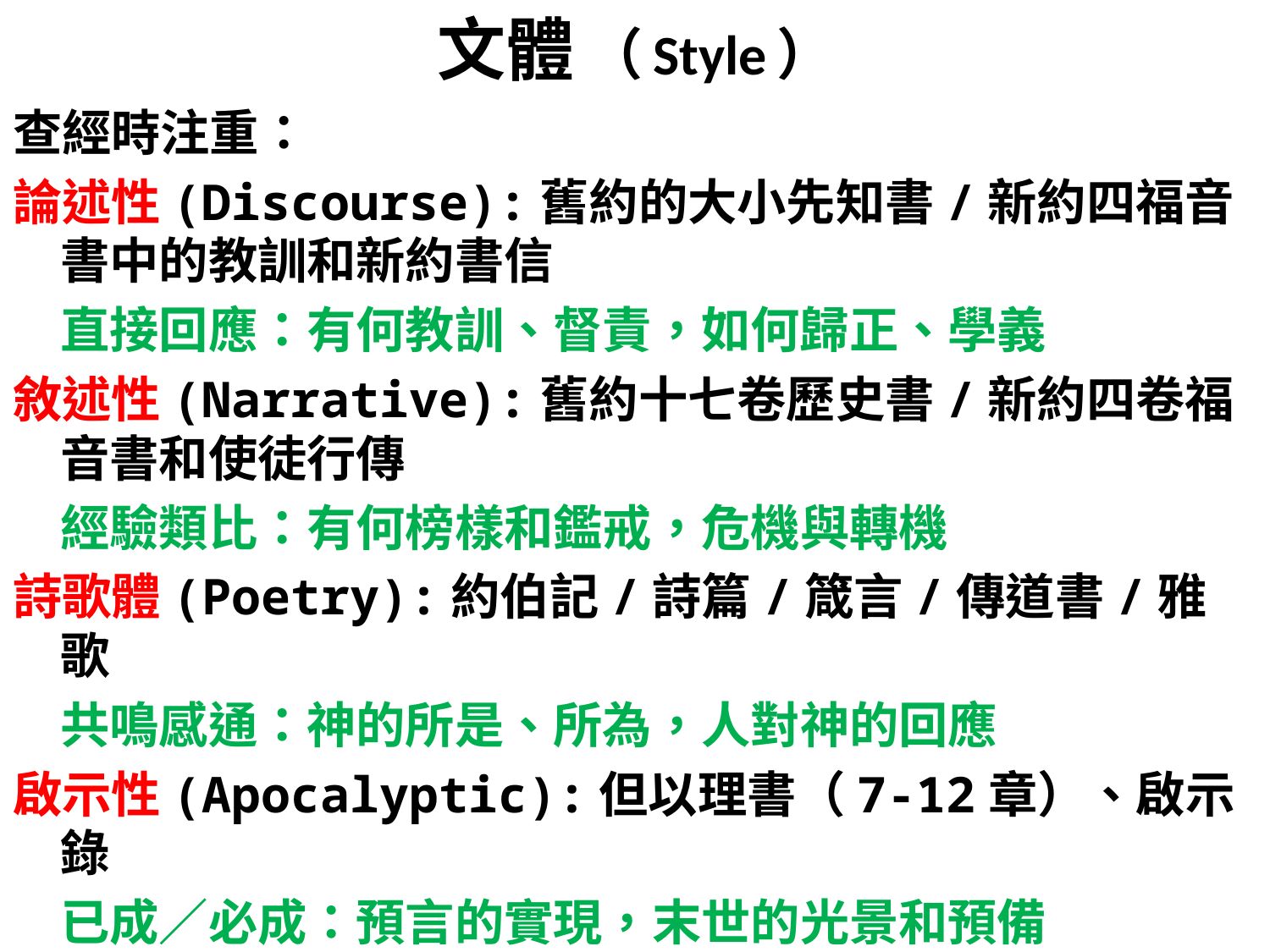

# 文體 （Style）
查經時注重：
論述性(Discourse):舊約的大小先知書/新約四福音書中的教訓和新約書信
	直接回應：有何教訓、督責，如何歸正、學義
敘述性(Narrative):舊約十七卷歷史書/新約四卷福音書和使徒行傳
	經驗類比：有何榜樣和鑑戒，危機與轉機
詩歌體(Poetry):約伯記/詩篇/箴言/傳道書/雅歌
	共鳴感通：神的所是、所為，人對神的回應
啟示性(Apocalyptic):但以理書（7-12章）、啟示錄
	已成／必成：預言的實現，末世的光景和預備